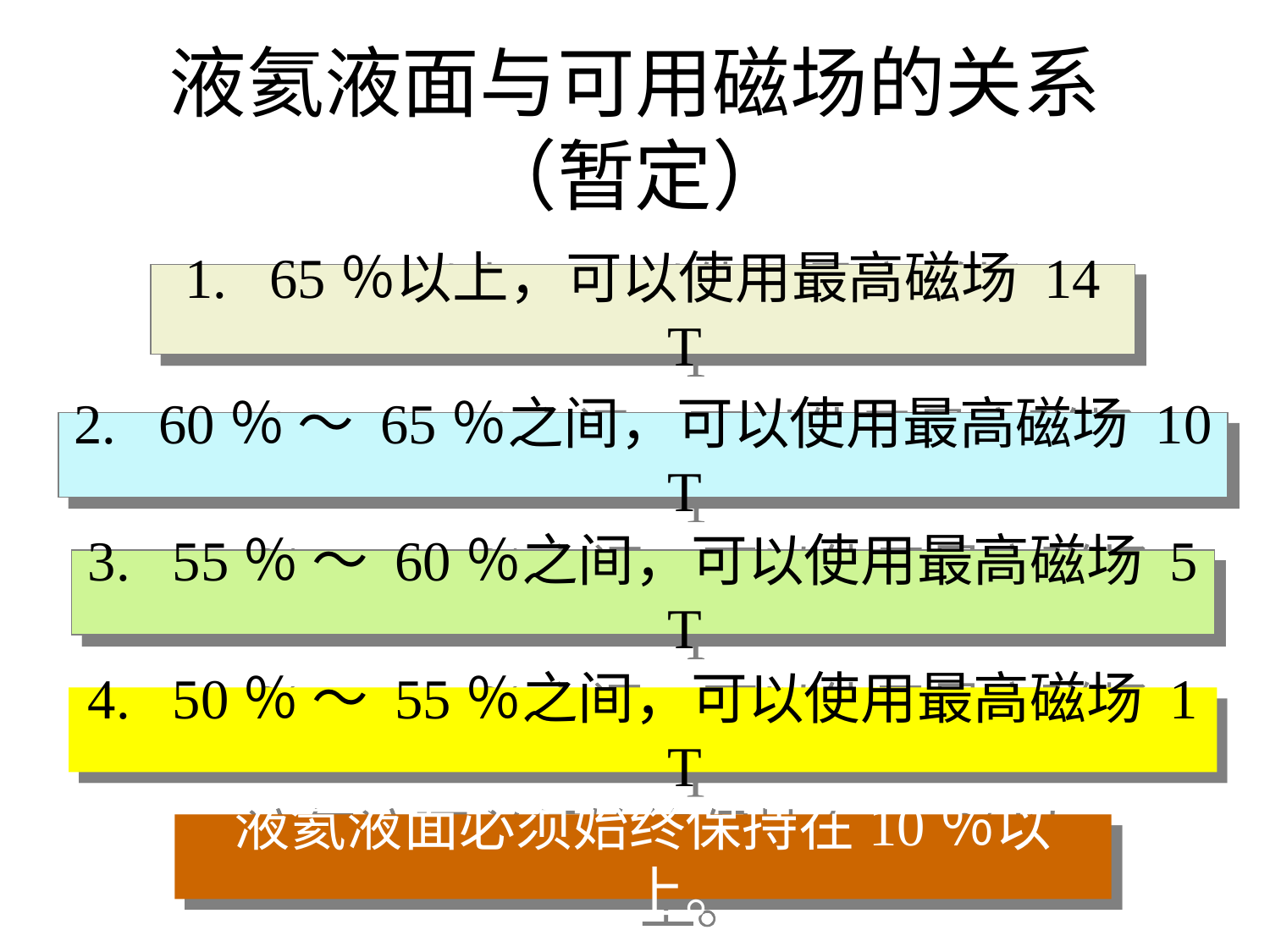

# 液氦液面与可用磁场的关系 （暂定）
65％以上，可以使用最高磁场 14 T
60％ ～ 65％之间，可以使用最高磁场 10 T
55％ ～ 60％之间，可以使用最高磁场 5 T
50％ ～ 55％之间，可以使用最高磁场 1 T
液氦液面必须始终保持在10％以上。